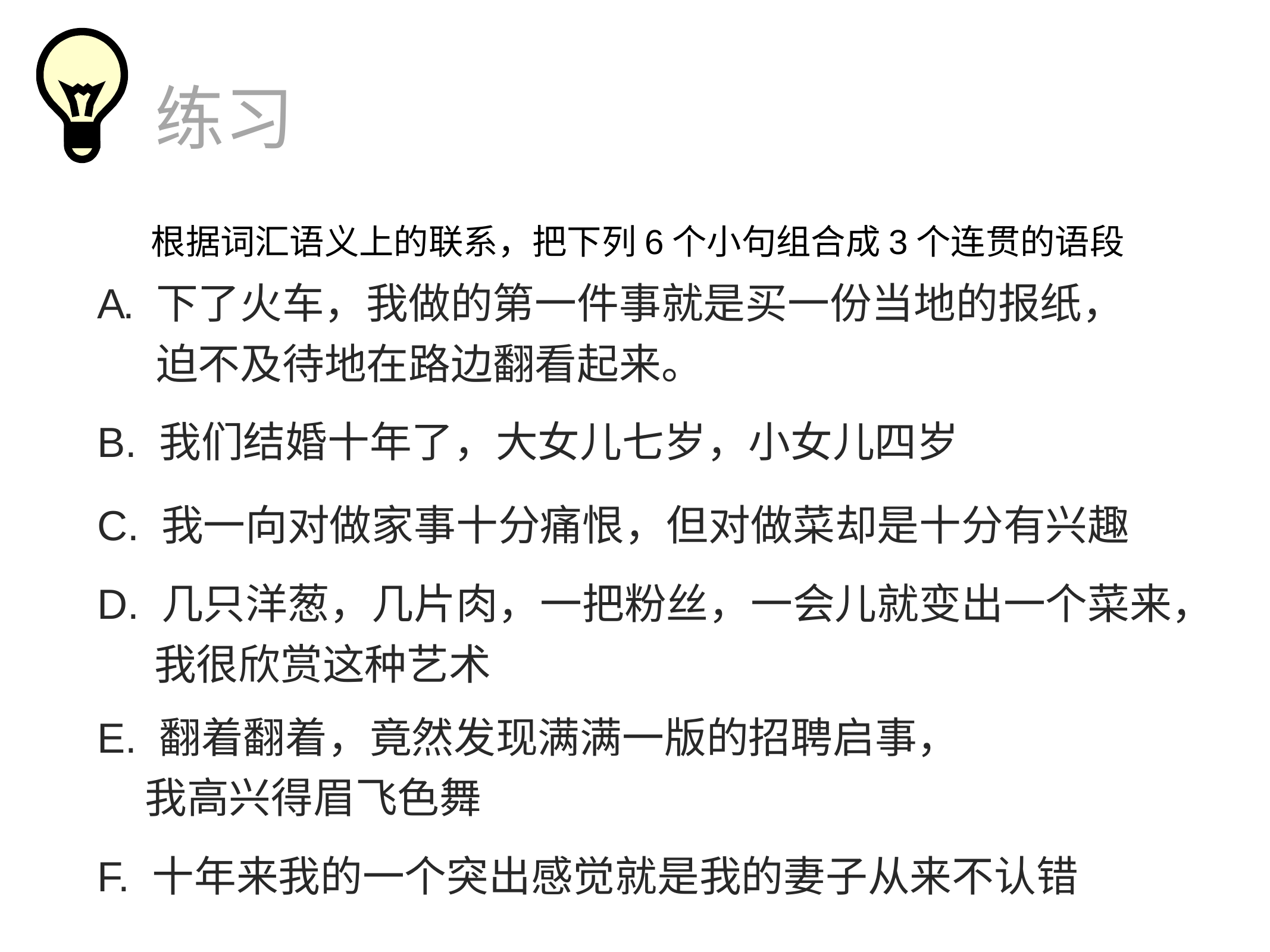

练习
根据词汇语义上的联系，把下列6个小句组合成3个连贯的语段
下了火车，我做的第一件事就是买一份当地的报纸，迫不及待地在路边翻看起来。
B. 我们结婚十年了，大女儿七岁，小女儿四岁
C. 我一向对做家事十分痛恨，但对做菜却是十分有兴趣
D. 几只洋葱，几片肉，一把粉丝，一会儿就变出一个菜来，
     我很欣赏这种艺术
E. 翻着翻着，竟然发现满满一版的招聘启事，
    我高兴得眉飞色舞
F. 十年来我的一个突出感觉就是我的妻子从来不认错